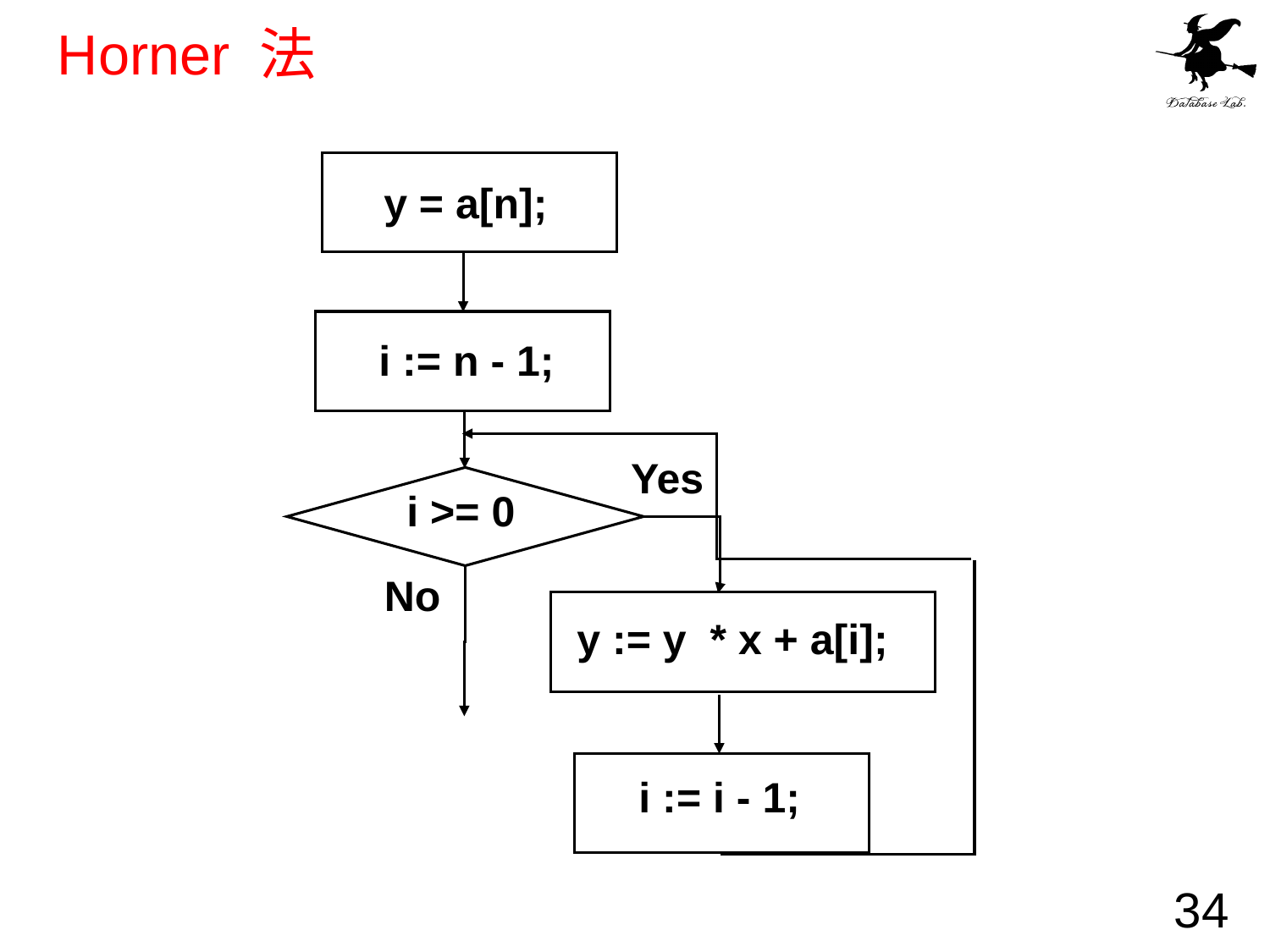

# Horner 法

y = a[n];

i := n - 1;
Yes

i >= 0
No

y := y  * x + a[i];

i := i - 1;
34